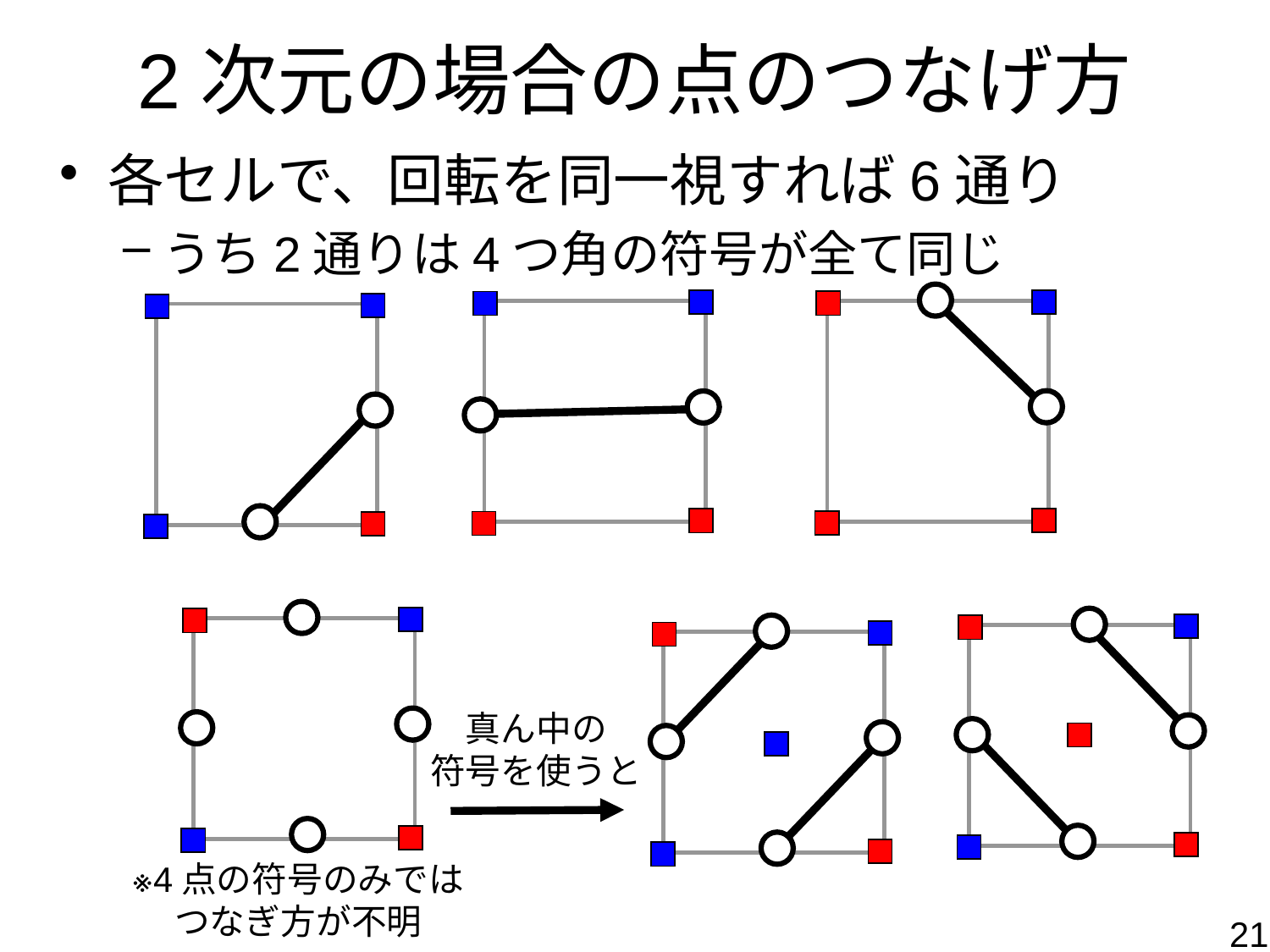

# 2次元の場合の点のつなげ方
各セルで、回転を同一視すれば6通り
うち2通りは4つ角の符号が全て同じ

真ん中の
符号を使うと

※4点の符号のみでは
つなぎ方が不明
21